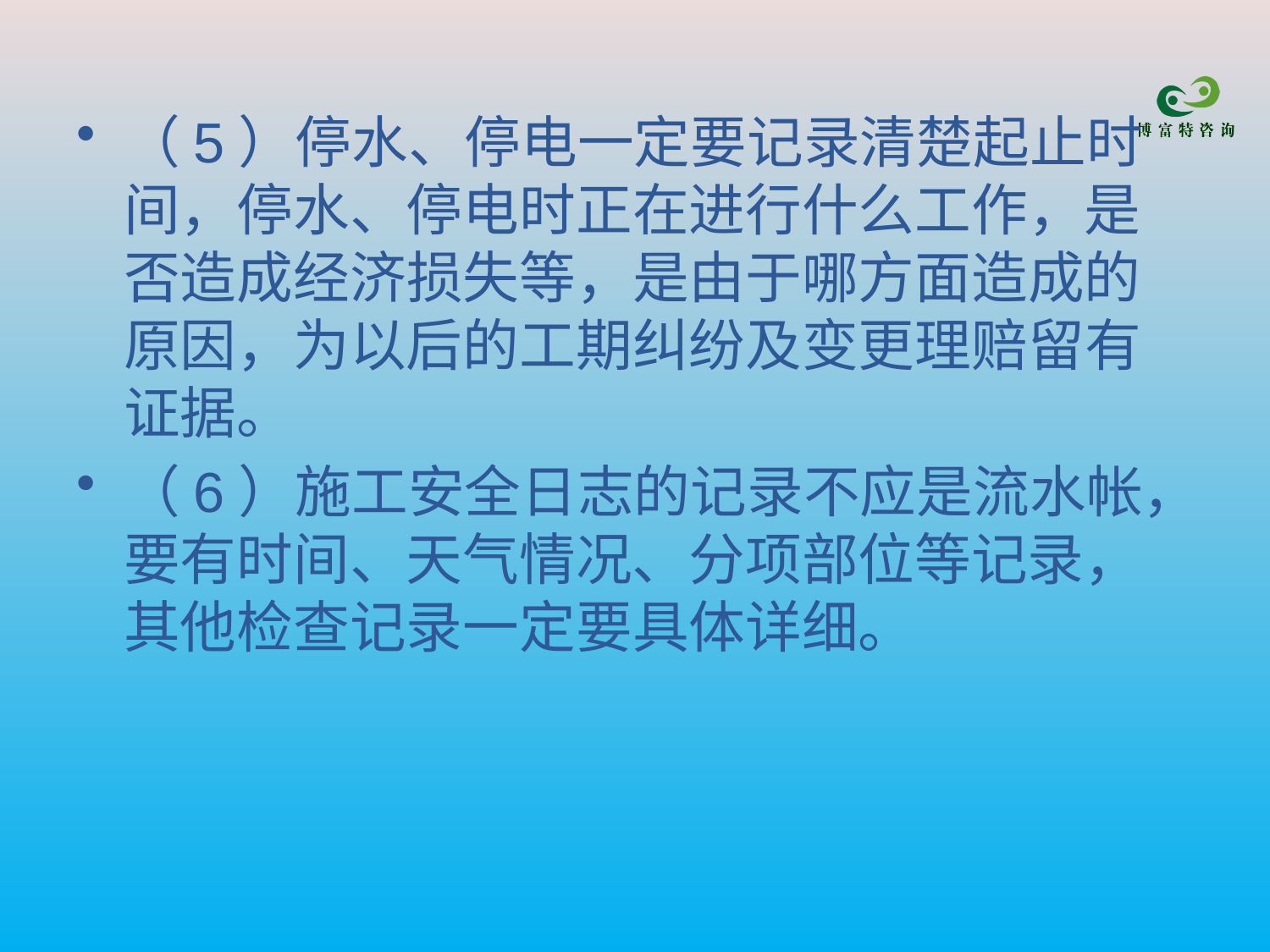

（5）停水、停电一定要记录清楚起止时间，停水、停电时正在进行什么工作，是否造成经济损失等，是由于哪方面造成的原因，为以后的工期纠纷及变更理赔留有证据。
（6）施工安全日志的记录不应是流水帐，要有时间、天气情况、分项部位等记录，其他检查记录一定要具体详细。